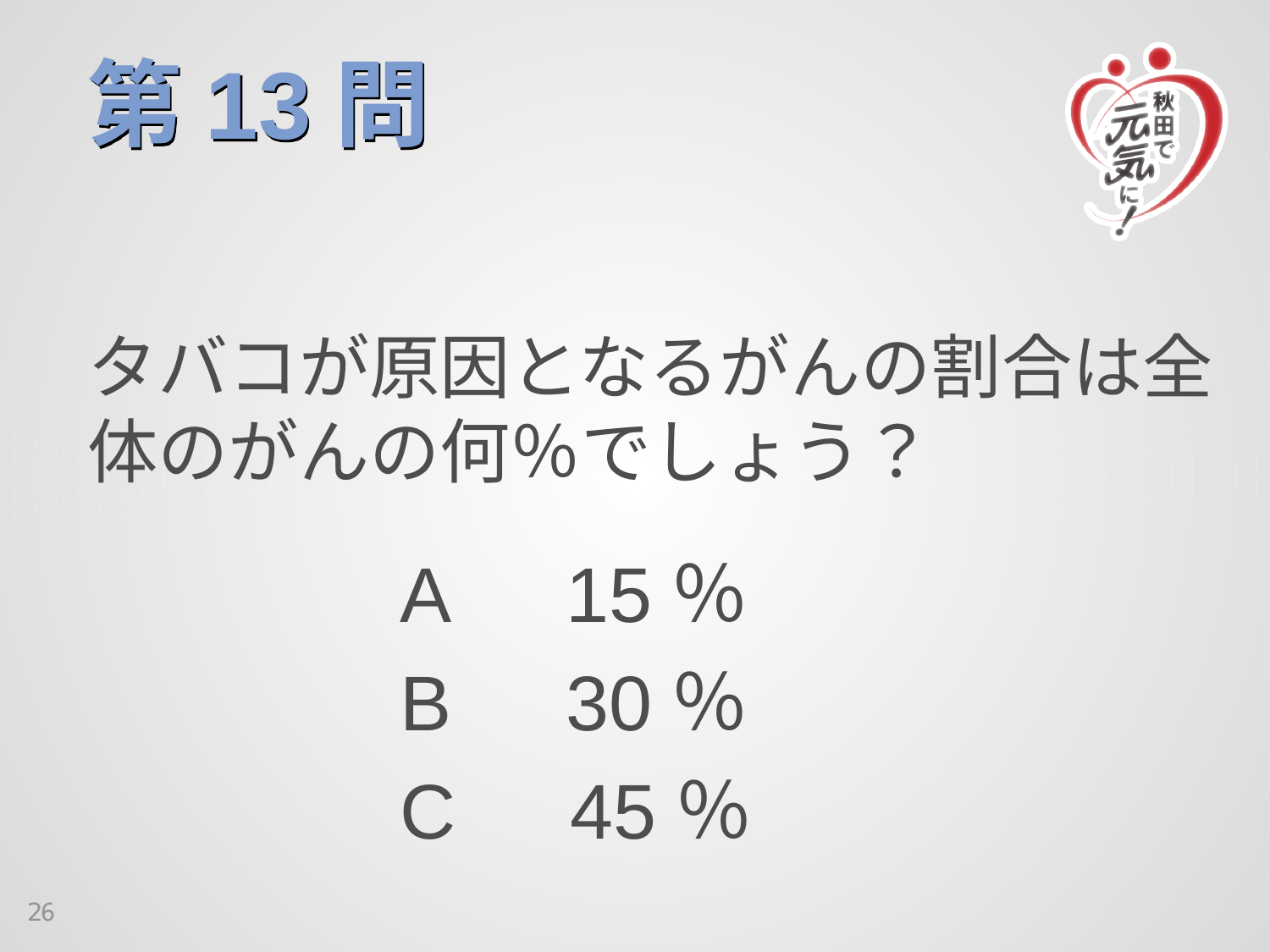

# 第13問
タバコが原因となるがんの割合は全体のがんの何％でしょう？
A　15％
B　30％
C　45％

26